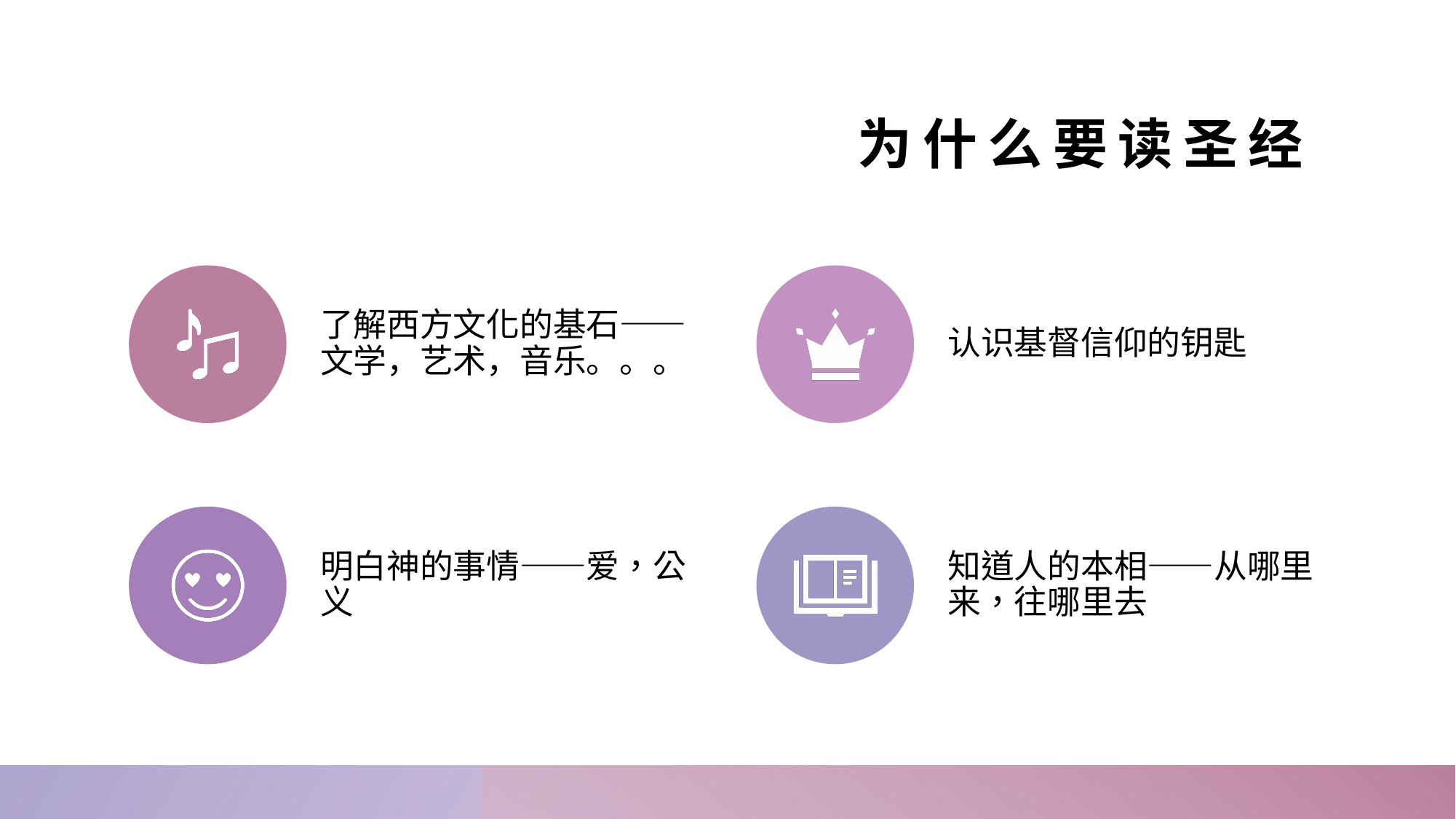

# 为什么要读圣经
了解西方文化的基石——文学，艺术，音乐。。。
认识基督信仰的钥匙
明白神的事情——爱，公义
知道人的本相——从哪里来，往哪里去